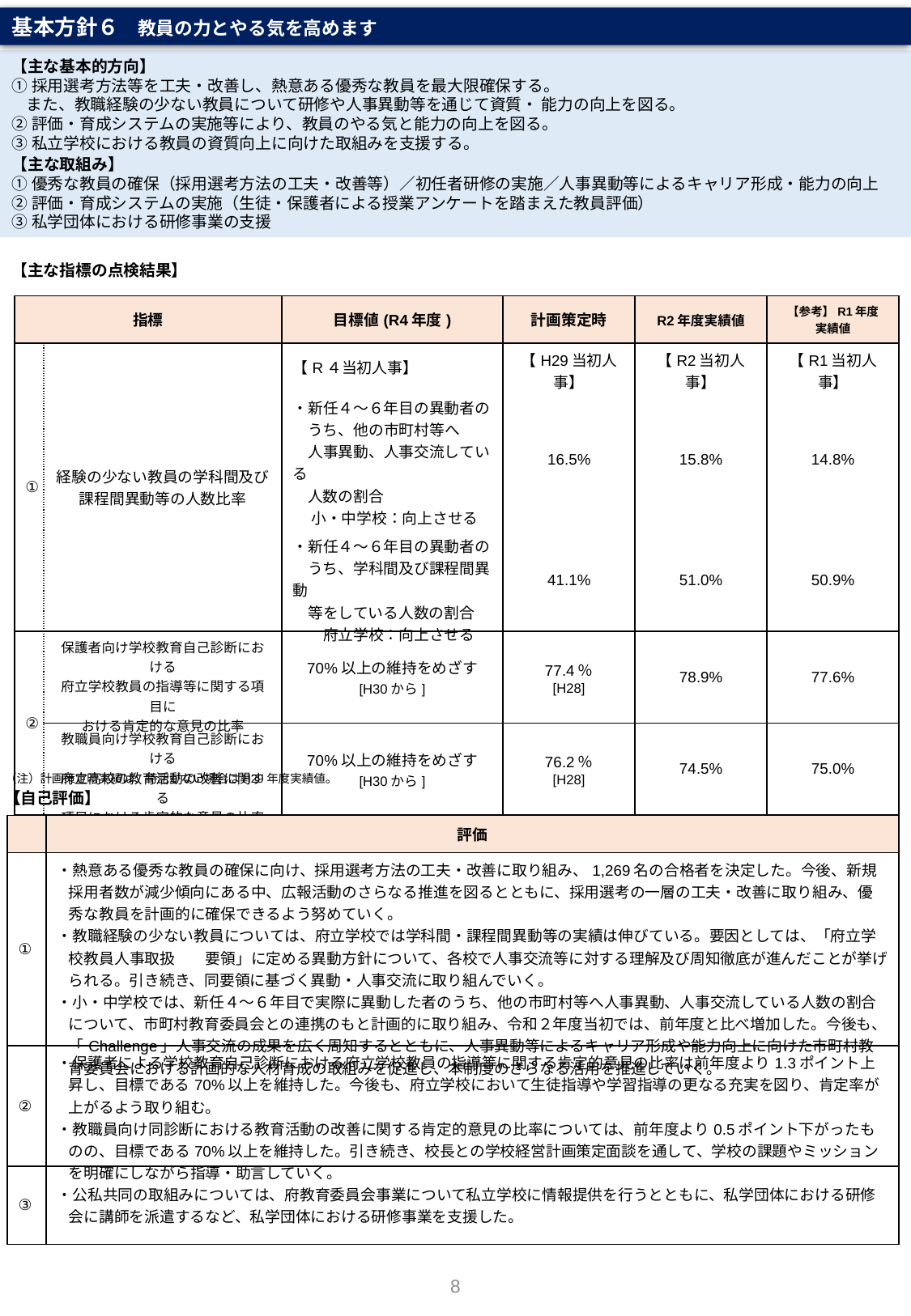

基本方針６　教員の力とやる気を高めます
【主な基本的方向】
①採用選考方法等を工夫・改善し、熱意ある優秀な教員を最大限確保する。
   また、教職経験の少ない教員について研修や人事異動等を通じて資質・ 能力の向上を図る。
②評価・育成システムの実施等により、教員のやる気と能力の向上を図る。
③私立学校における教員の資質向上に向けた取組みを支援する。

【主な取組み】
①優秀な教員の確保（採用選考方法の工夫・改善等）／初任者研修の実施／人事異動等によるキャリア形成・能力の向上
②評価・育成システムの実施（生徒・保護者による授業アンケートを踏まえた教員評価）
③私学団体における研修事業の支援
【主な指標の点検結果】
| 指標 |  | 目標値(R4年度) | 計画策定時 | R2年度実績値 | 【参考】R1年度 実績値 |
| --- | --- | --- | --- | --- | --- |
| ① | 経験の少ない教員の学科間及び 課程間異動等の人数比率 | 【R４当初人事】 | 【H29当初人事】 | 【R2当初人事】 | 【R1当初人事】 |
|  |  | ・新任４～６年目の異動者の 　うち、他の市町村等へ 　人事異動、人事交流している 　人数の割合 　 小・中学校：向上させる | 16.5% | 15.8% | 14.8% |
|  |  | ・新任４～６年目の異動者の 　うち、学科間及び課程間異動 　等をしている人数の割合 　　府立学校：向上させる | 41.1% | 51.0% | 50.9% |
| ② | 保護者向け学校教育自己診断における 府立学校教員の指導等に関する項目に おける肯定的な意見の比率 | 70%以上の維持をめざす [H30から] | 77.4％ [H28] | 78.9% | 77.6% |
|  | 教職員向け学校教育自己診断における 府立高校の教育活動の改善に関する 項目における肯定的な意見の比率 | 70%以上の維持をめざす [H30から] | 76.2％ [H28] | 74.5% | 75.0% |

（注）計画策定時実績は、特記がない場合はH29年度実績値。
【自己評価】
|  | 評価 |
| --- | --- |
| ① | ・熱意ある優秀な教員の確保に向け、採用選考方法の工夫・改善に取り組み、1,269名の合格者を決定した。今後、新規採用者数が減少傾向にある中、広報活動のさらなる推進を図るとともに、採用選考の一層の工夫・改善に取り組み、優秀な教員を計画的に確保できるよう努めていく。 ・教職経験の少ない教員については、府立学校では学科間・課程間異動等の実績は伸びている。要因としては、「府立学校教員人事取扱　　要領」に定める異動方針について、各校で人事交流等に対する理解及び周知徹底が進んだことが挙げられる。引き続き、同要領に基づく異動・人事交流に取り組んでいく。 ・小・中学校では、新任４～６年目で実際に異動した者のうち、他の市町村等へ人事異動、人事交流している人数の割合について、市町村教育委員会との連携のもと計画的に取り組み、令和２年度当初では、前年度と比べ増加した。今後も、「Challenge」人事交流の成果を広く周知するとともに、人事異動等によるキャリア形成や能力向上に向けた市町村教育委員会における計画的な人材育成の取組みを促進し、本制度のさらなる活用を推進していく。 |
| ② | ・保護者による学校教育自己診断における府立学校教員の指導等に関する肯定的意見の比率は前年度より1.3ポイント上昇し、目標である70%以上を維持した。今後も、府立学校において生徒指導や学習指導の更なる充実を図り、肯定率が上がるよう取り組む。 ・教職員向け同診断における教育活動の改善に関する肯定的意見の比率については、前年度より0.5ポイント下がったものの、目標である70%以上を維持した。引き続き、校長との学校経営計画策定面談を通して、学校の課題やミッションを明確にしながら指導・助言していく。 |
| ③ | ・公私共同の取組みについては、府教育委員会事業について私立学校に情報提供を行うとともに、私学団体における研修会に講師を派遣するなど、私学団体における研修事業を支援した。 |
8